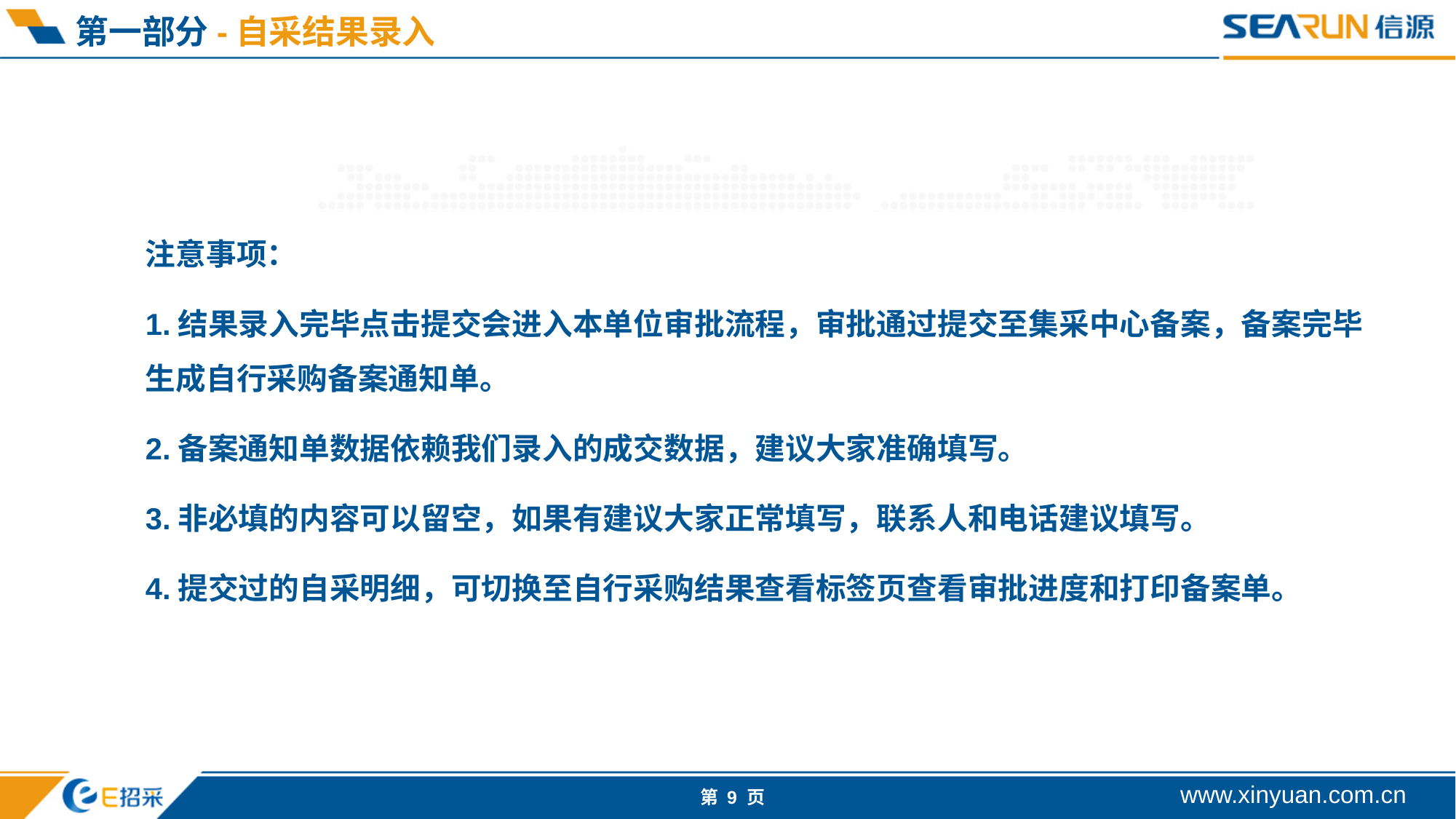

第一部分-自采结果录入
#

注意事项：
1.结果录入完毕点击提交会进入本单位审批流程，审批通过提交至集采中心备案，备案完毕生成自行采购备案通知单。
2.备案通知单数据依赖我们录入的成交数据，建议大家准确填写。
3.非必填的内容可以留空，如果有建议大家正常填写，联系人和电话建议填写。
4.提交过的自采明细，可切换至自行采购结果查看标签页查看审批进度和打印备案单。

企业精
行为准则